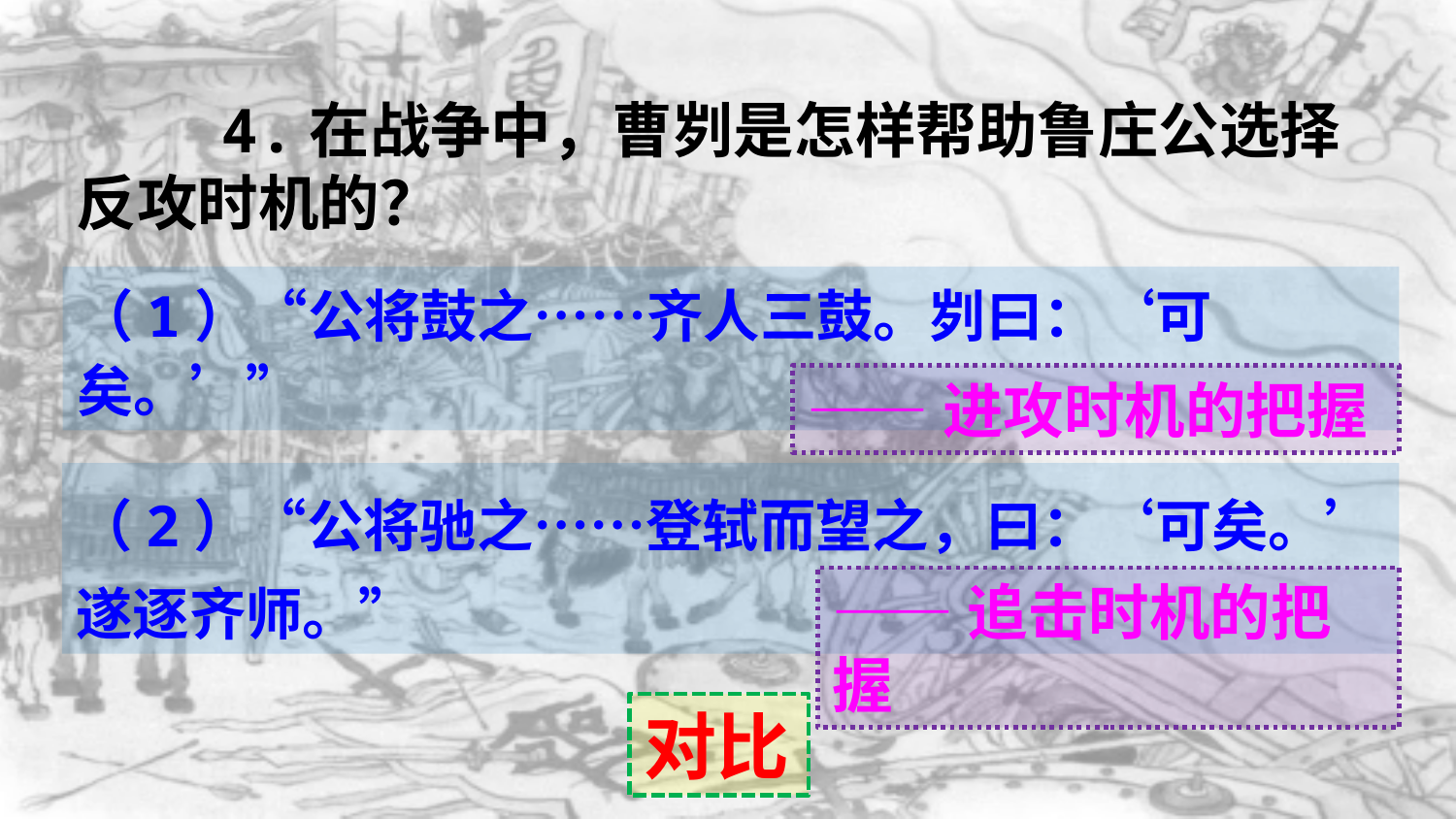

4.在战争中，曹刿是怎样帮助鲁庄公选择反攻时机的？
（1）“公将鼓之……齐人三鼓。刿曰：‘可矣。’”
——进攻时机的把握
（2）“公将驰之……登轼而望之，曰：‘可矣。’遂逐齐师。”
——追击时机的把握
对比